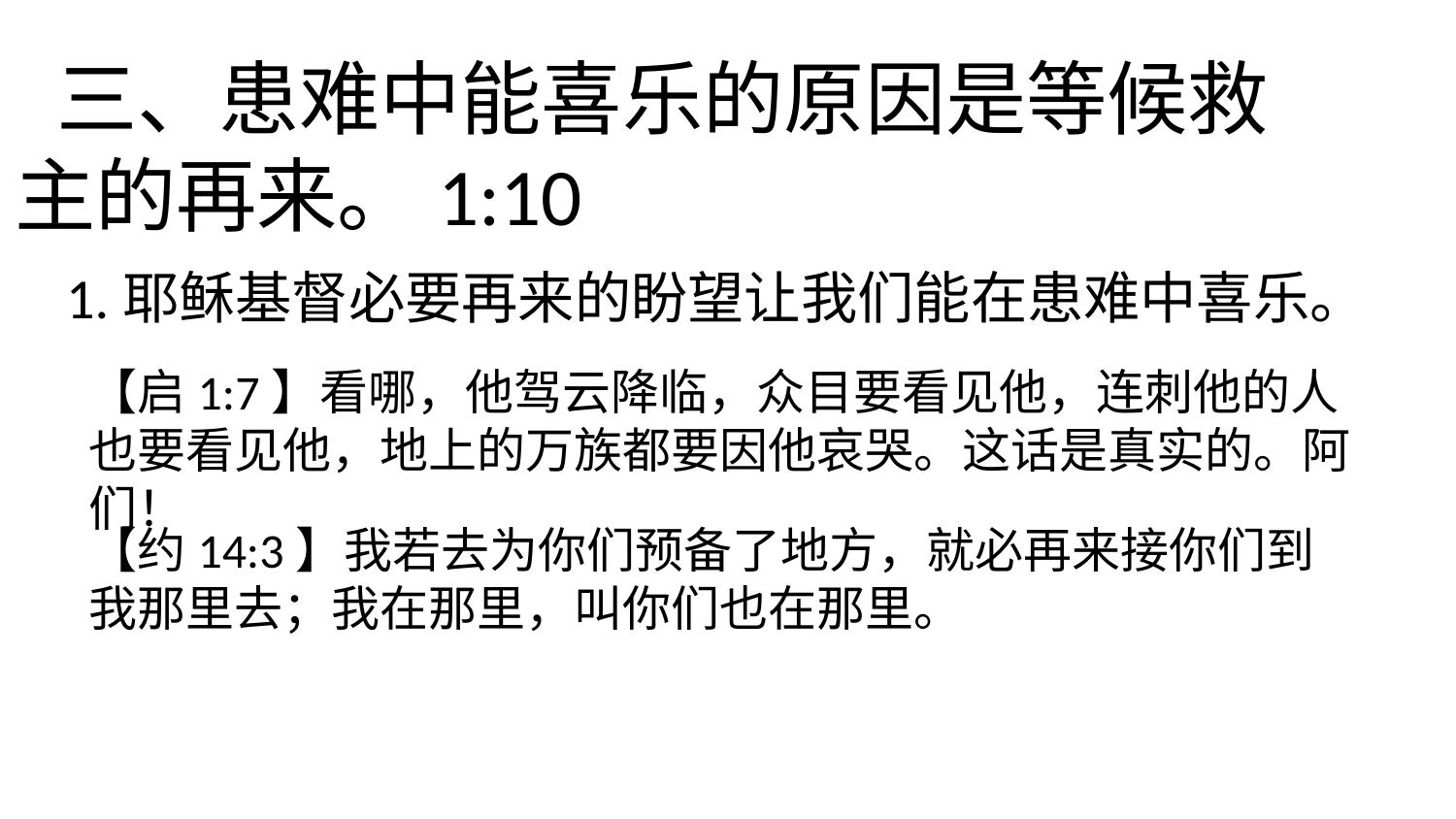

三、患难中能喜乐的原因是等候救主的再来。1:10
1.耶稣基督必要再来的盼望让我们能在患难中喜乐。
【启1:7】看哪，他驾云降临，众目要看见他，连刺他的人也要看见他，地上的万族都要因他哀哭。这话是真实的。阿们！
【约14:3】我若去为你们预备了地方，就必再来接你们到我那里去；我在那里，叫你们也在那里。